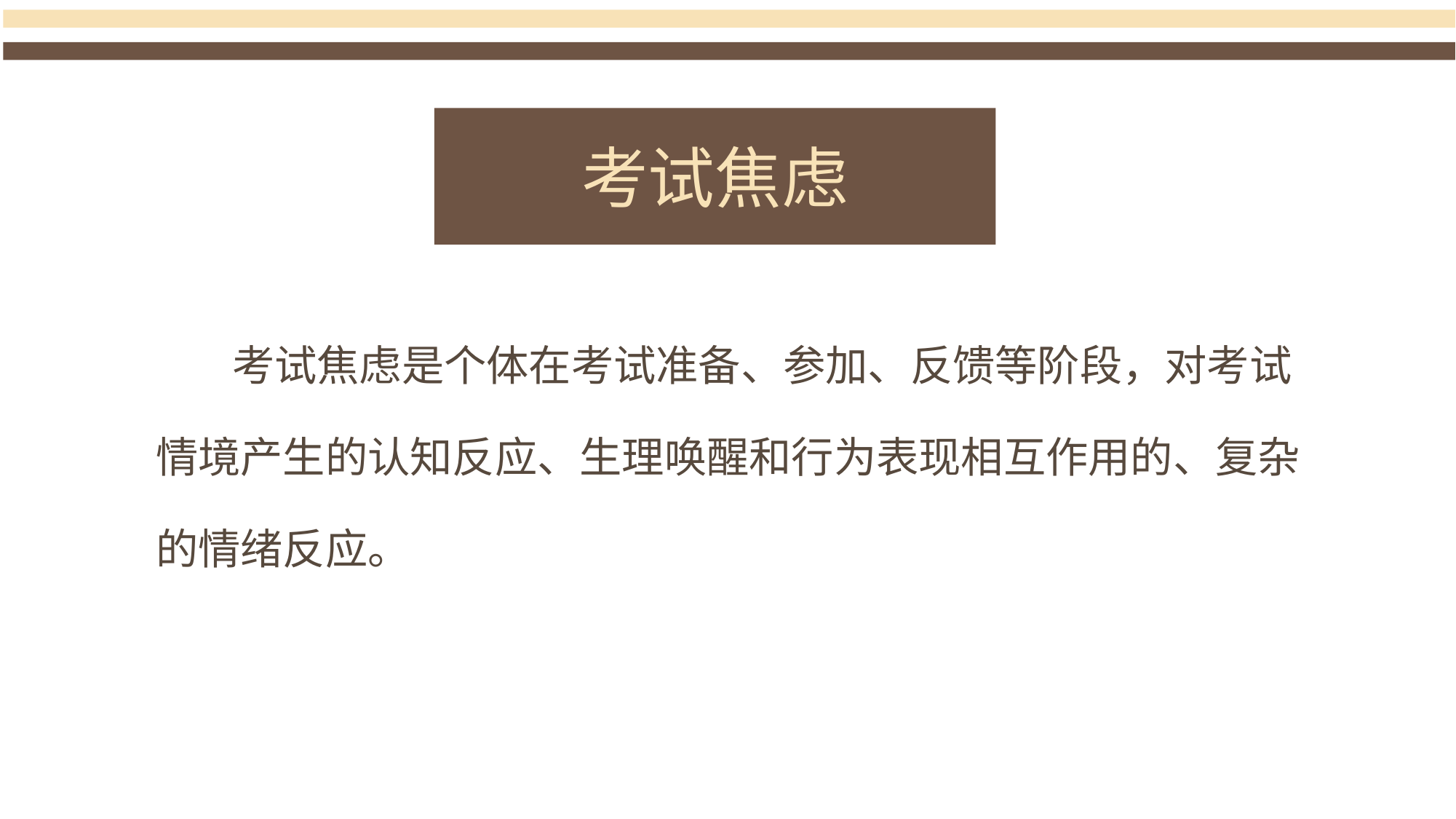

考试焦虑

       考试焦虑是个体在考试准备、参加、反馈等阶段，对考试情境产生的认知反应、生理唤醒和行为表现相互作用的、复杂的情绪反应。